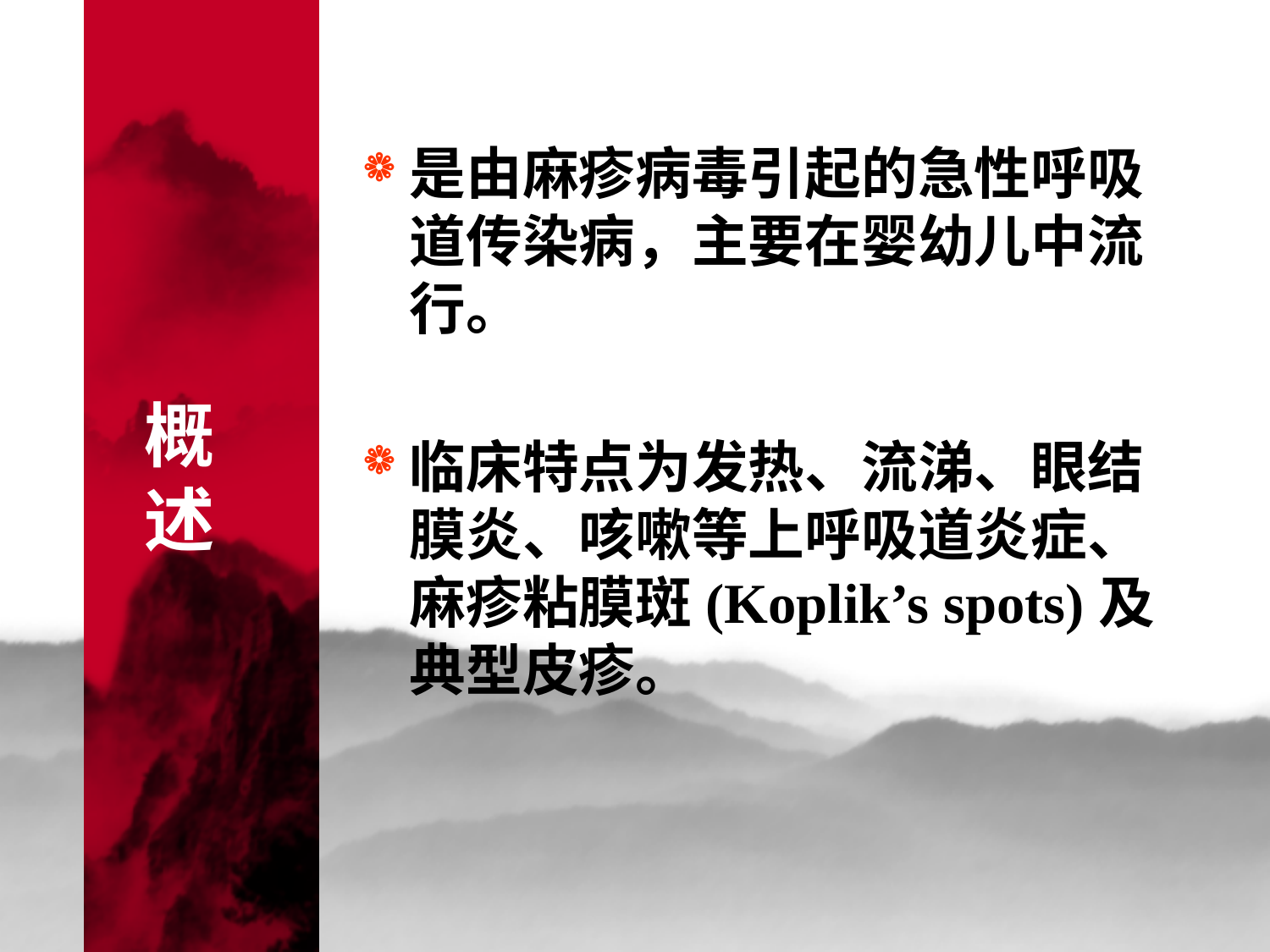

# 概 述

是由麻疹病毒引起的急性呼吸道传染病，主要在婴幼儿中流行。

临床特点为发热、流涕、眼结膜炎、咳嗽等上呼吸道炎症、麻疹粘膜斑(Koplik’s spots)及典型皮疹。